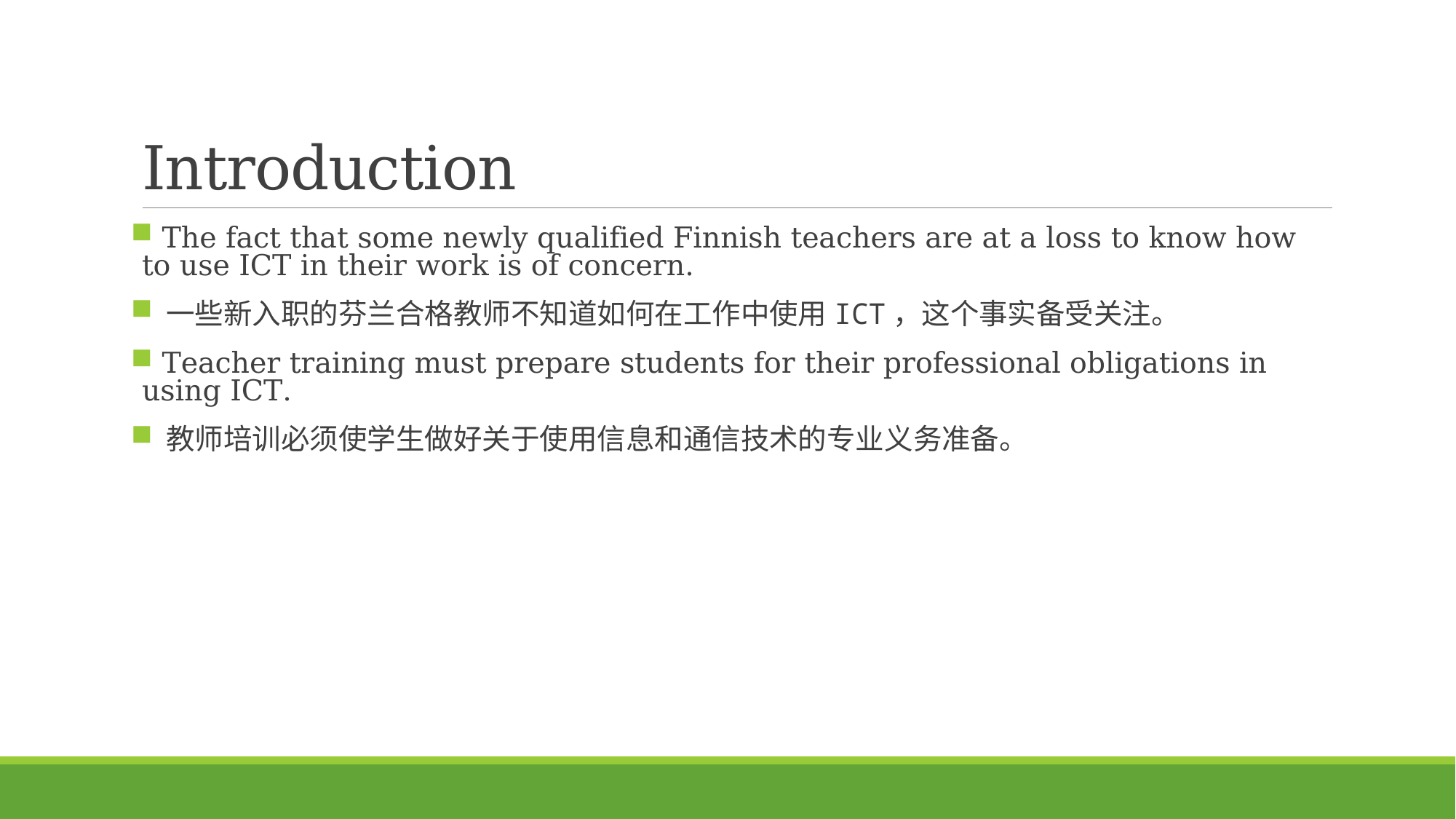

# Introduction
 The fact that some newly qualified Finnish teachers are at a loss to know how to use ICT in their work is of concern.
 一些新入职的芬兰合格教师不知道如何在工作中使用ICT，这个事实备受关注。
 Teacher training must prepare students for their professional obligations in using ICT.
 教师培训必须使学生做好关于使用信息和通信技术的专业义务准备。